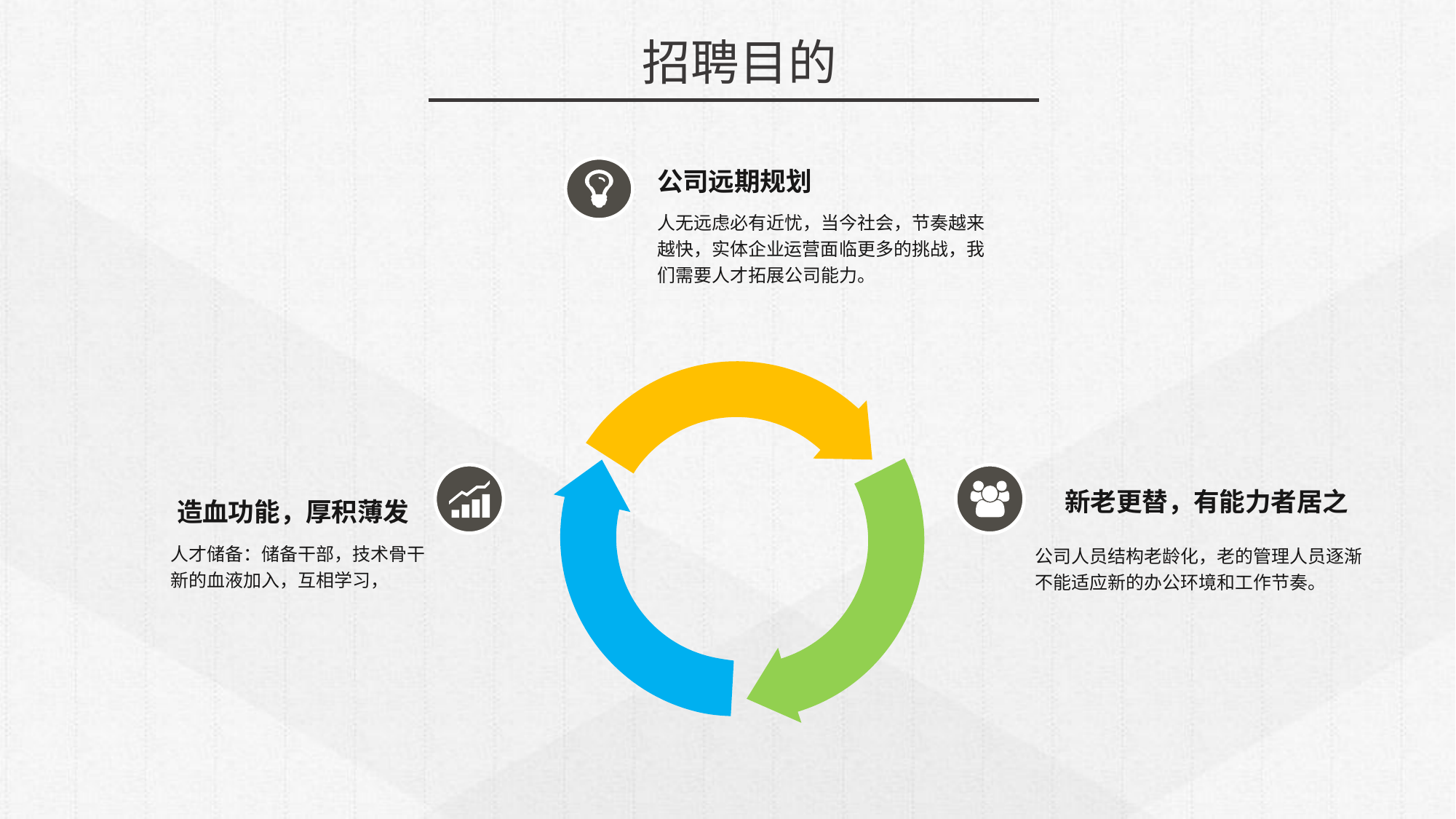

招聘目的

公司远期规划
人无远虑必有近忧，当今社会，节奏越来越快，实体企业运营面临更多的挑战，我们需要人才拓展公司能力。

新老更替，有能力者居之
造血功能，厚积薄发
人才储备：储备干部，技术骨干
新的血液加入，互相学习，
公司人员结构老龄化，老的管理人员逐渐不能适应新的办公环境和工作节奏。